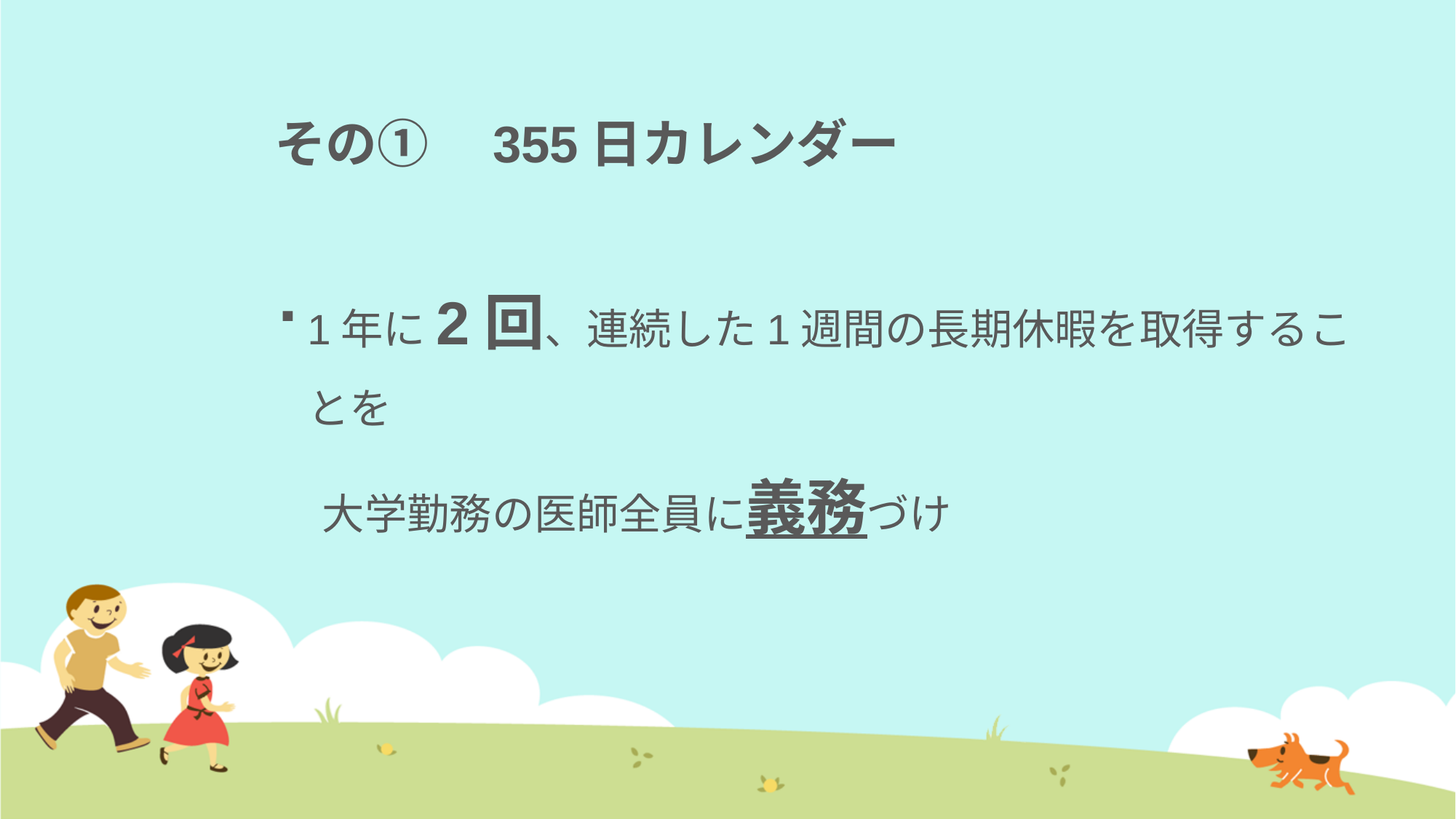

# その①　355日カレンダー

1年に2回、連続した1週間の長期休暇を取得することを
　大学勤務の医師全員に義務づけ